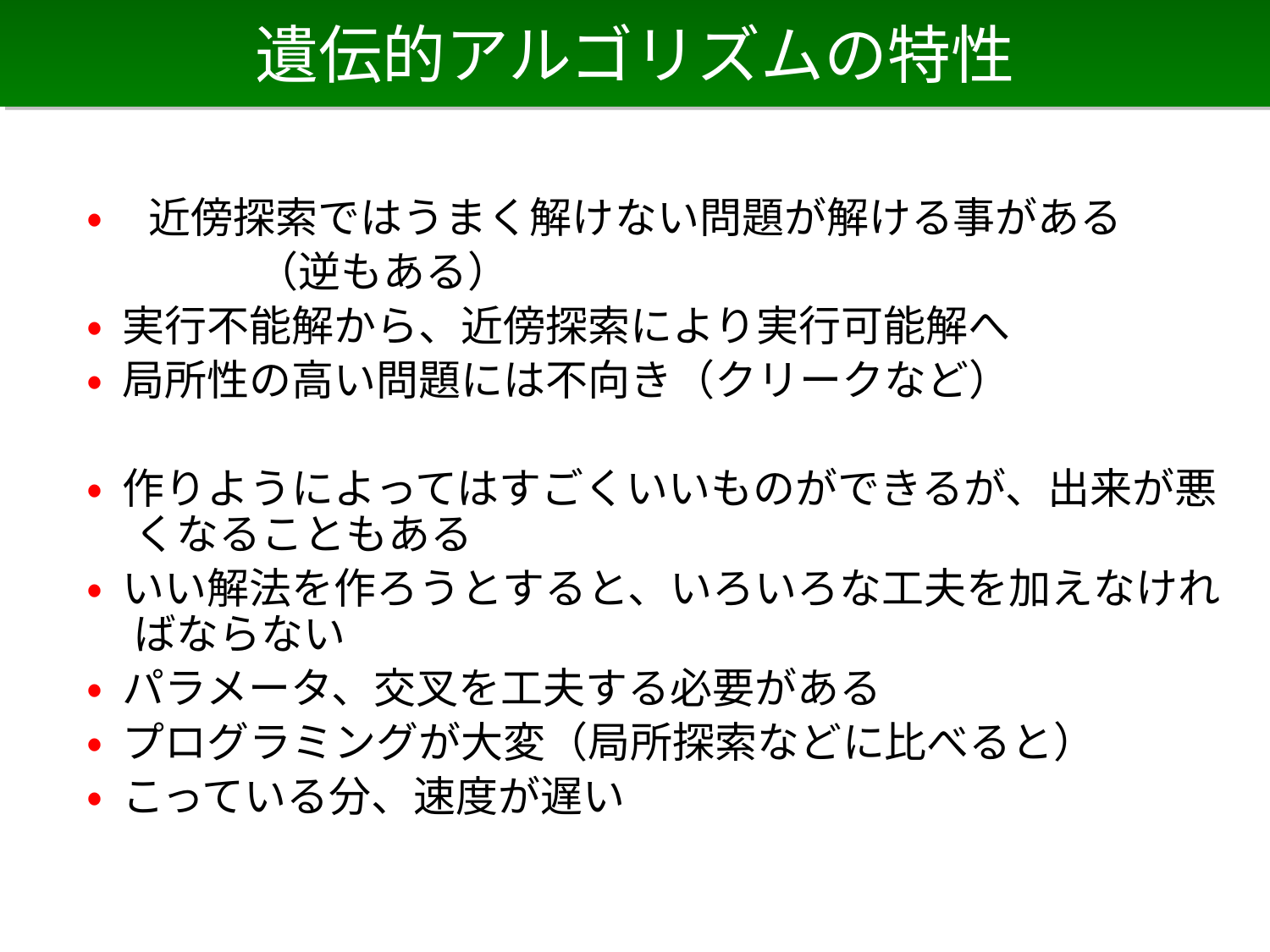

# 遺伝的アルゴリズムの特性
• 近傍探索ではうまく解けない問題が解ける事がある
　　　　（逆もある）
• 実行不能解から、近傍探索により実行可能解へ
• 局所性の高い問題には不向き（クリークなど）

• 作りようによってはすごくいいものができるが、出来が悪くなることもある
• いい解法を作ろうとすると、いろいろな工夫を加えなければならない
• パラメータ、交叉を工夫する必要がある
• プログラミングが大変（局所探索などに比べると）
• こっている分、速度が遅い